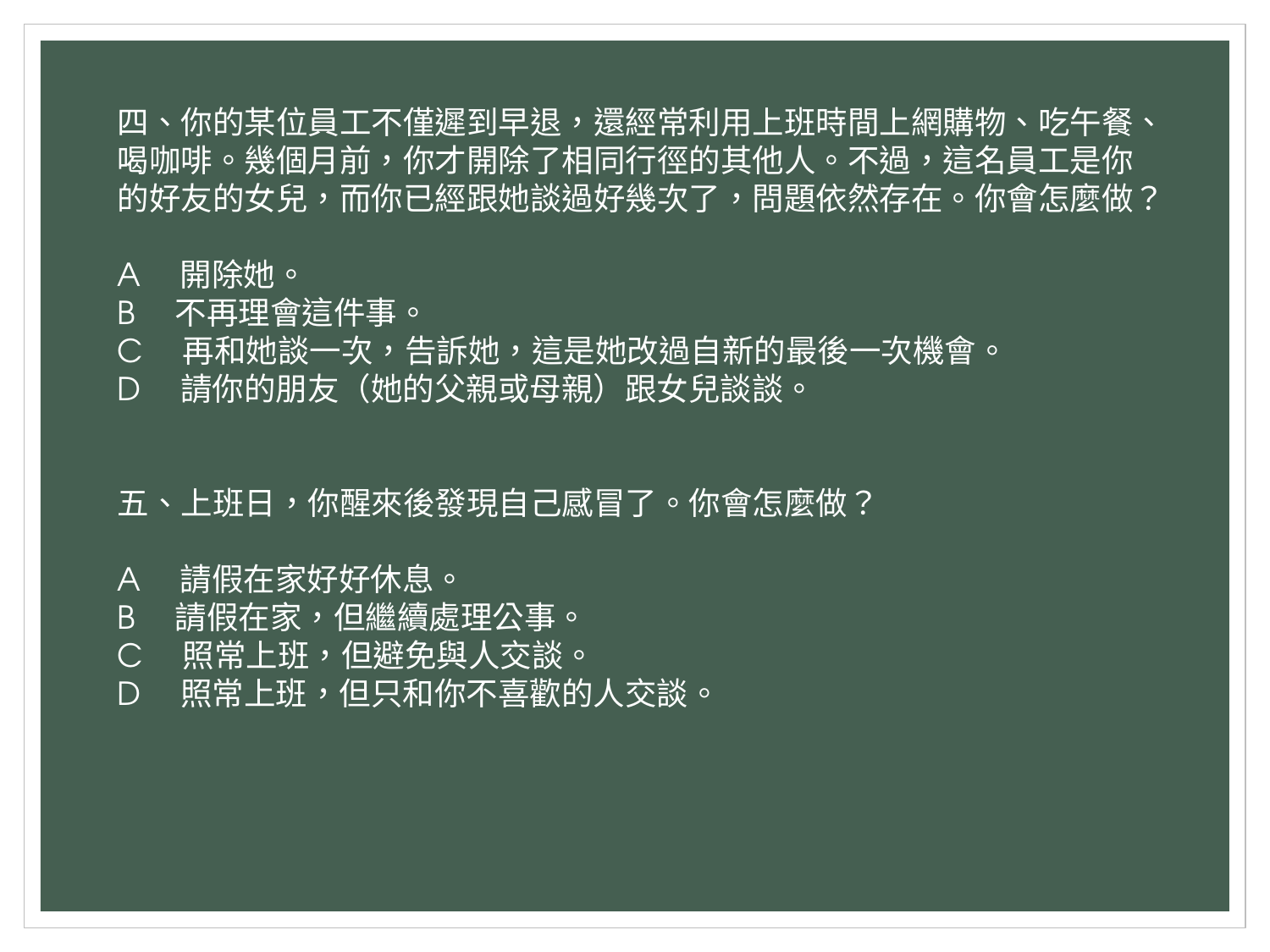

四、你的某位員工不僅遲到早退，還經常利用上班時間上網購物、吃午餐、喝咖啡。幾個月前，你才開除了相同行徑的其他人。不過，這名員工是你的好友的女兒，而你已經跟她談過好幾次了，問題依然存在。你會怎麼做？

A　開除她。
B　不再理會這件事。
C　再和她談一次，告訴她，這是她改過自新的最後一次機會。
D　請你的朋友（她的父親或母親）跟女兒談談。

五、上班日，你醒來後發現自己感冒了。你會怎麼做？

A　請假在家好好休息。
B　請假在家，但繼續處理公事。
C　照常上班，但避免與人交談。
D　照常上班，但只和你不喜歡的人交談。